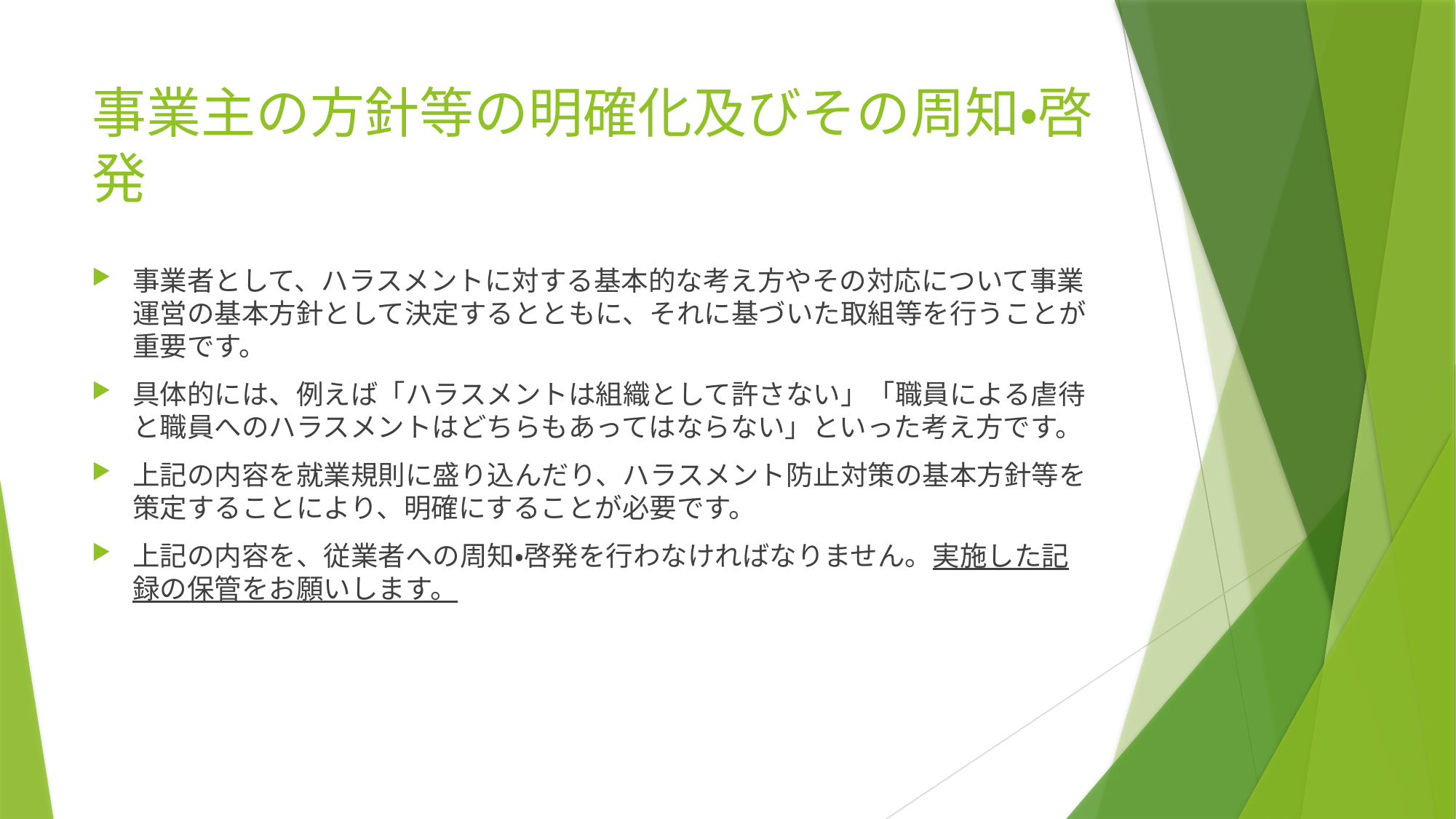

# 事業主の方針等の明確化及びその周知・啓発
事業者として、ハラスメントに対する基本的な考え方やその対応について事業運営の基本方針として決定するとともに、それに基づいた取組等を行うことが重要です。
具体的には、例えば「ハラスメントは組織として許さない」「職員による虐待と職員へのハラスメントはどちらもあってはならない」といった考え方です。
上記の内容を就業規則に盛り込んだり、ハラスメント防止対策の基本方針等を策定することにより、明確にすることが必要です。
上記の内容を、従業者への周知・啓発を行わなければなりません。実施した記録の保管をお願いします。